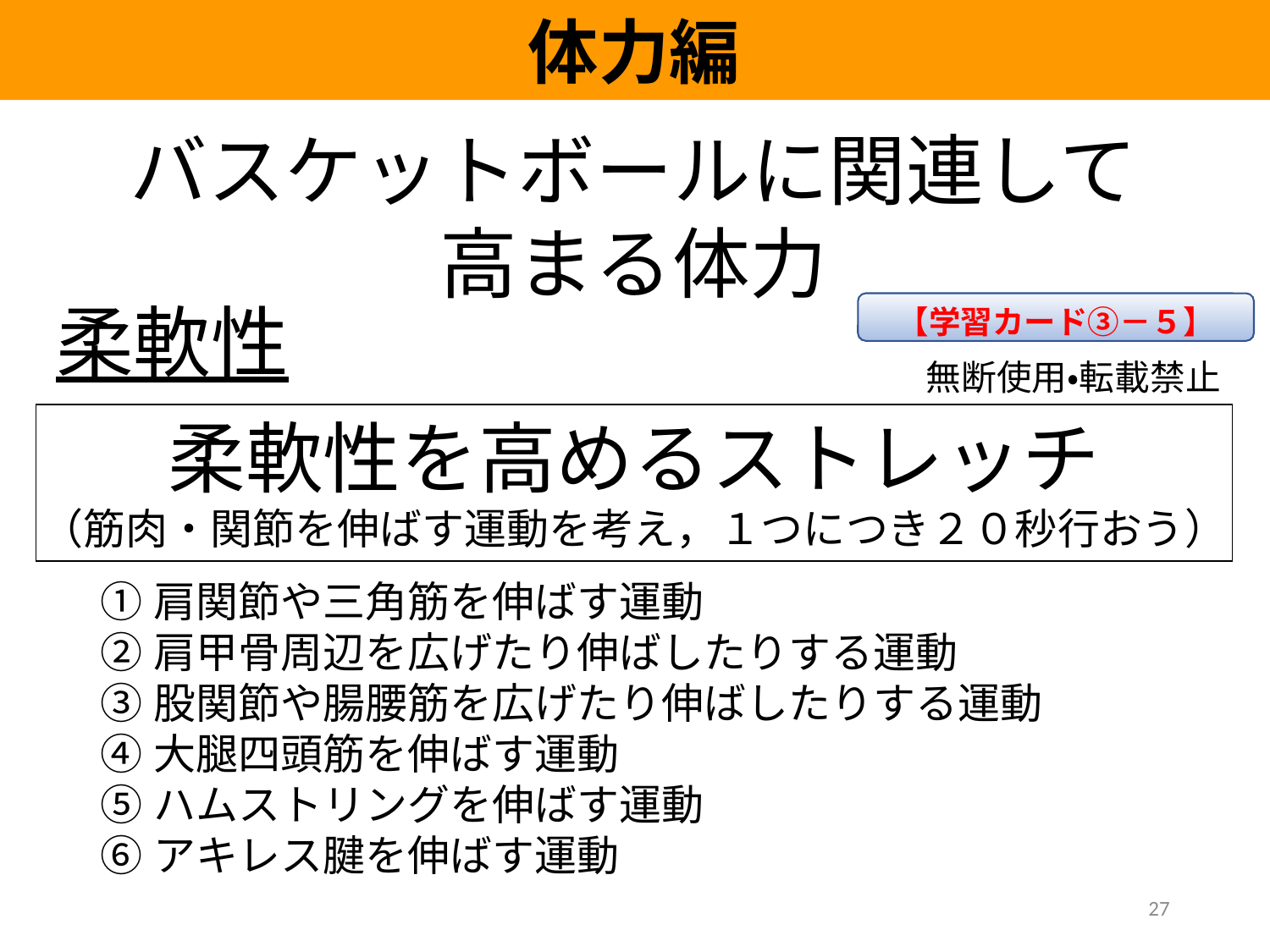

体力編

バスケットボールに関連して高まる体力
柔軟性
【学習カード③－５】
無断使用・転載禁止
柔軟性を高めるストレッチ
（筋肉・関節を伸ばす運動を考え，１つにつき２０秒行おう）
①肩関節や三角筋を伸ばす運動
②肩甲骨周辺を広げたり伸ばしたりする運動
③股関節や腸腰筋を広げたり伸ばしたりする運動
④大腿四頭筋を伸ばす運動
⑤ハムストリングを伸ばす運動
⑥アキレス腱を伸ばす運動
27